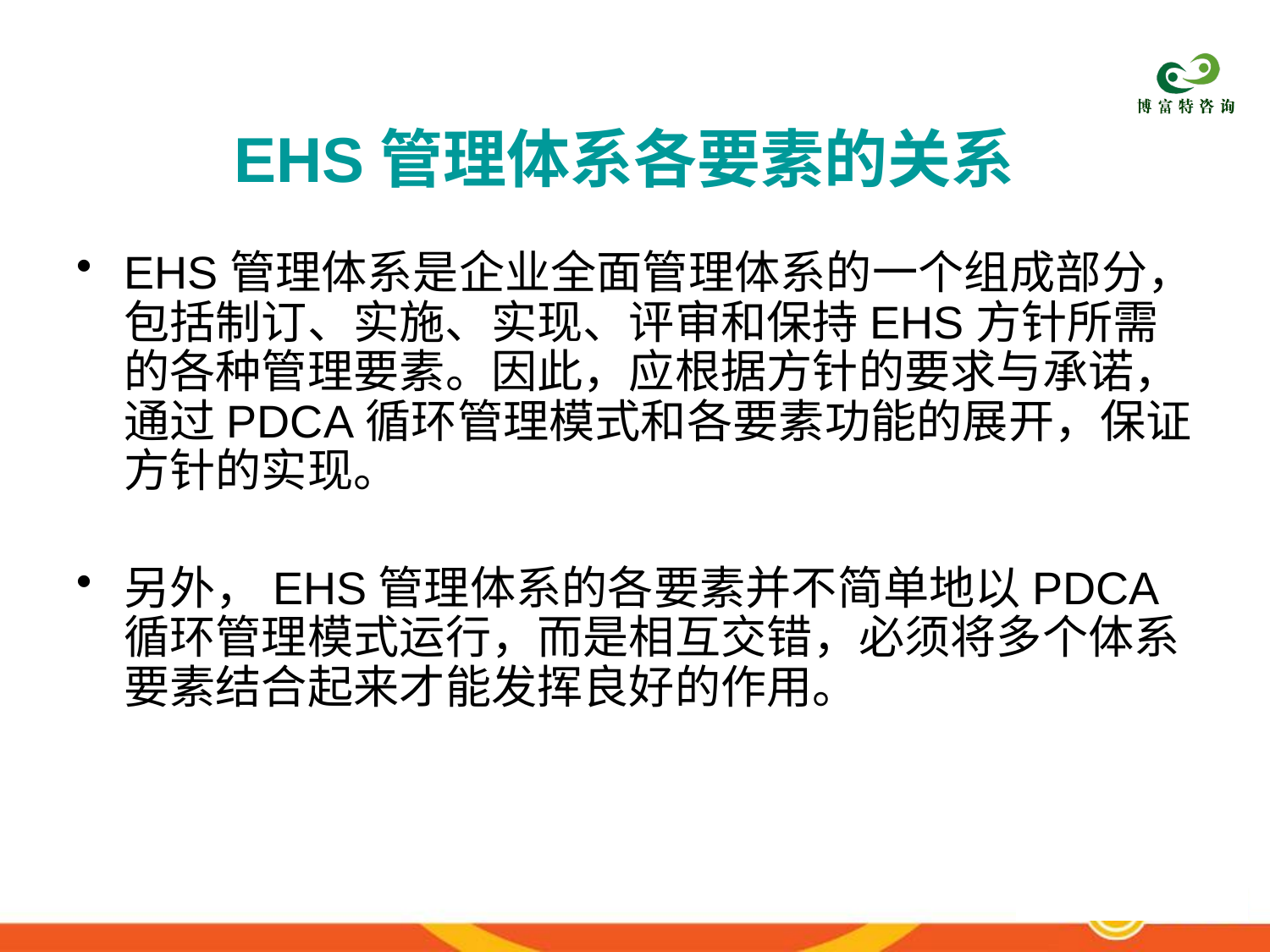

EHS管理体系各要素的关系
EHS管理体系是企业全面管理体系的一个组成部分，包括制订、实施、实现、评审和保持EHS方针所需的各种管理要素。因此，应根据方针的要求与承诺，通过PDCA循环管理模式和各要素功能的展开，保证方针的实现。

另外，EHS管理体系的各要素并不简单地以PDCA 循环管理模式运行，而是相互交错，必须将多个体系要素结合起来才能发挥良好的作用。